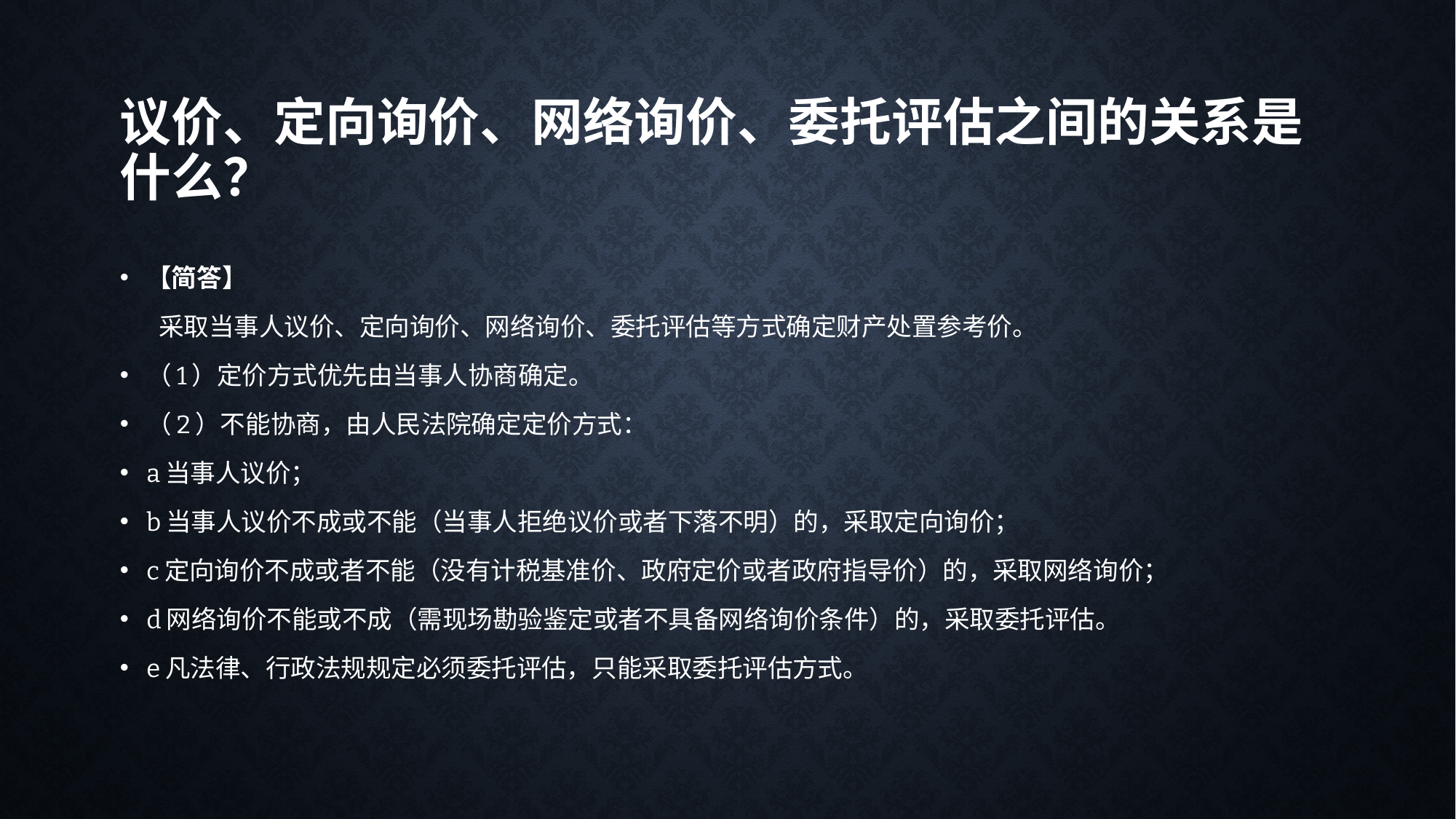

# 议价、定向询价、网络询价、委托评估之间的关系是什么？
【简答】
      采取当事人议价、定向询价、网络询价、委托评估等方式确定财产处置参考价。
（1）定价方式优先由当事人协商确定。
（2）不能协商，由人民法院确定定价方式：
a当事人议价；
b当事人议价不成或不能（当事人拒绝议价或者下落不明）的，采取定向询价；
c定向询价不成或者不能（没有计税基准价、政府定价或者政府指导价）的，采取网络询价；
d网络询价不能或不成（需现场勘验鉴定或者不具备网络询价条件）的，采取委托评估。
e凡法律、行政法规规定必须委托评估，只能采取委托评估方式。